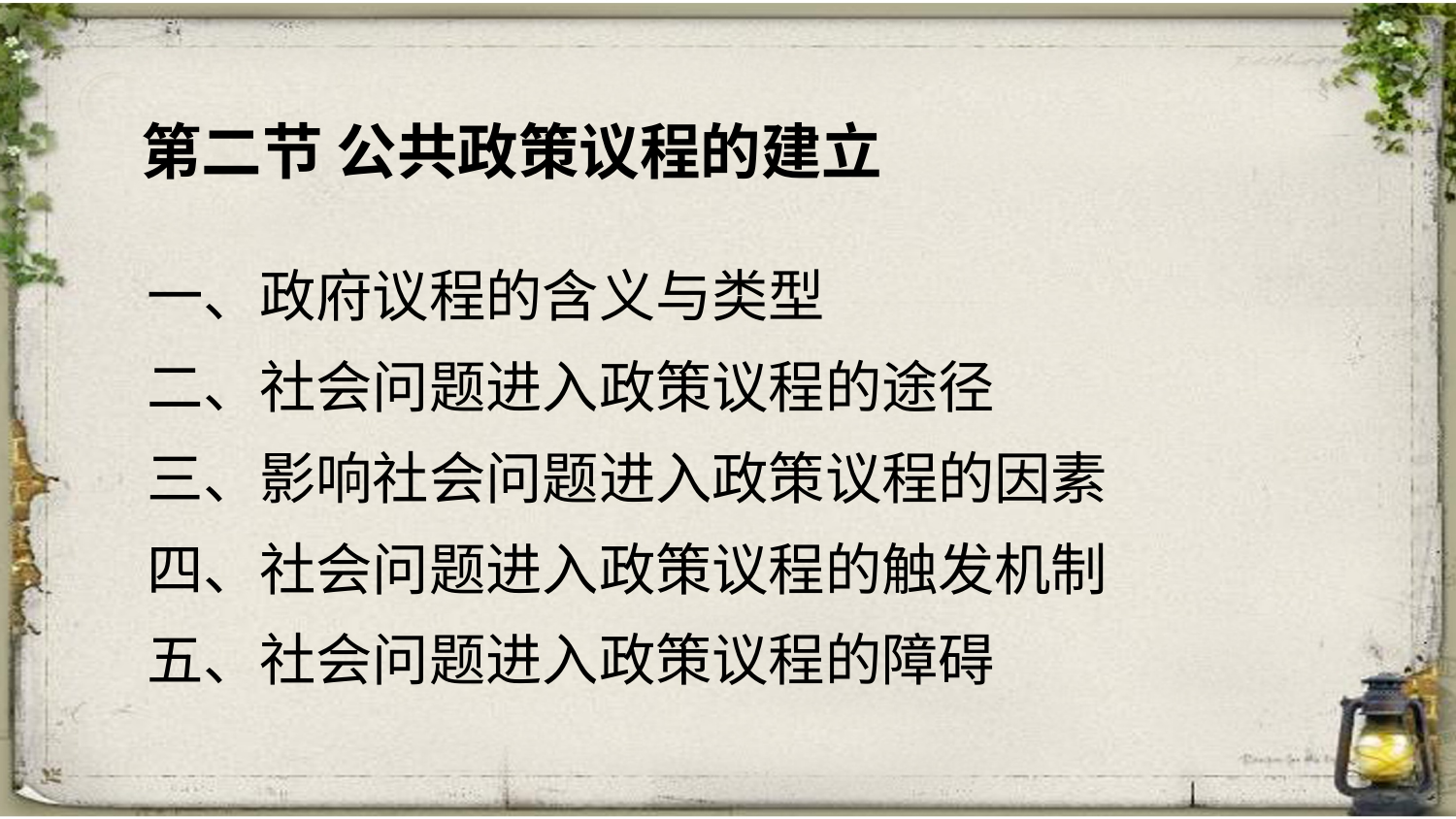

第二节 公共政策议程的建立
一、政府议程的含义与类型
二、社会问题进入政策议程的途径
三、影响社会问题进入政策议程的因素
四、社会问题进入政策议程的触发机制
五、社会问题进入政策议程的障碍